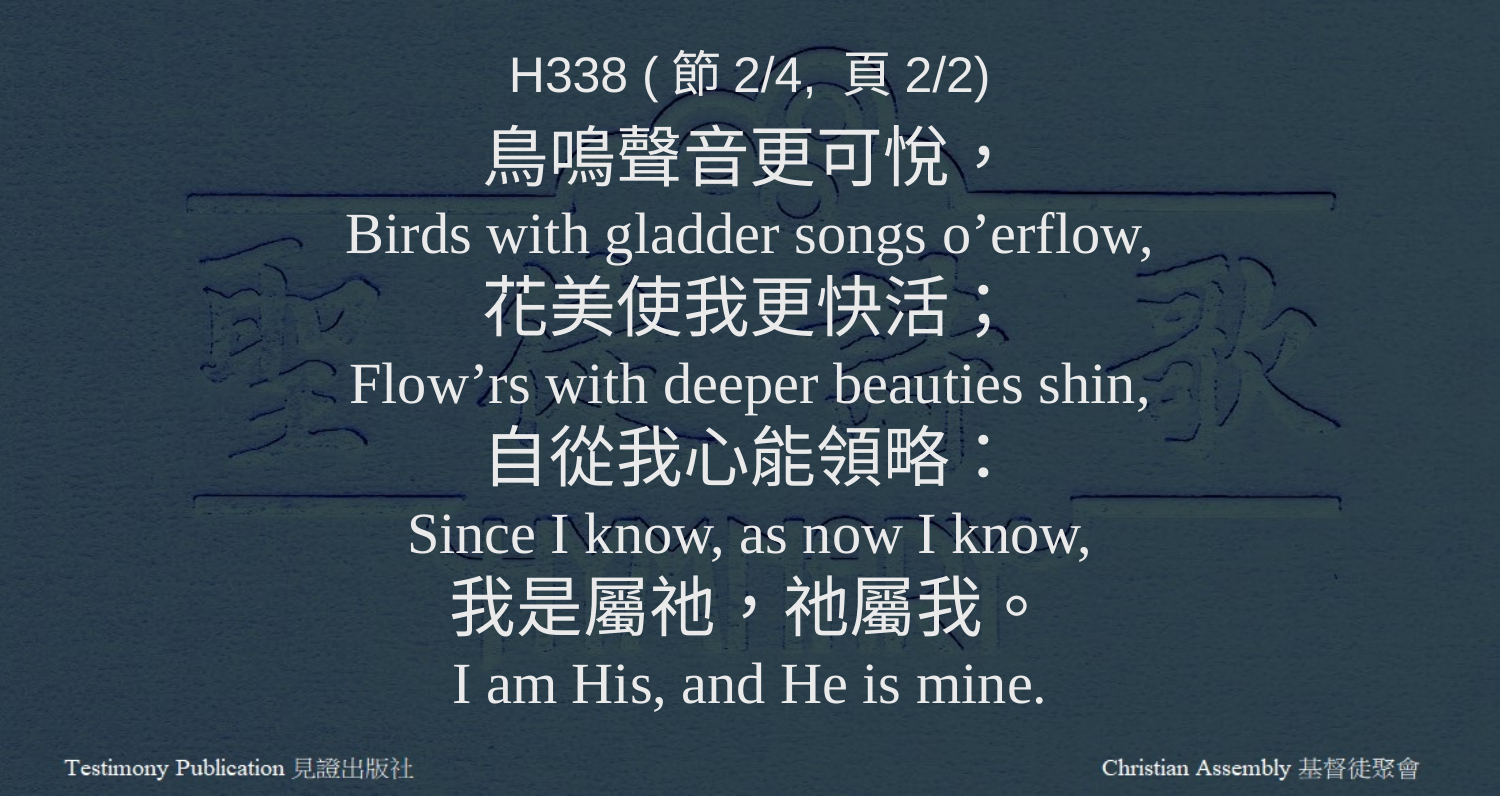

H338 (節2/4, 頁2/2)
鳥鳴聲音更可悅，
Birds with gladder songs o’erflow,
花美使我更快活；
Flow’rs with deeper beauties shin,
自從我心能領略：
Since I know, as now I know,
我是屬祂，祂屬我。
I am His, and He is mine.